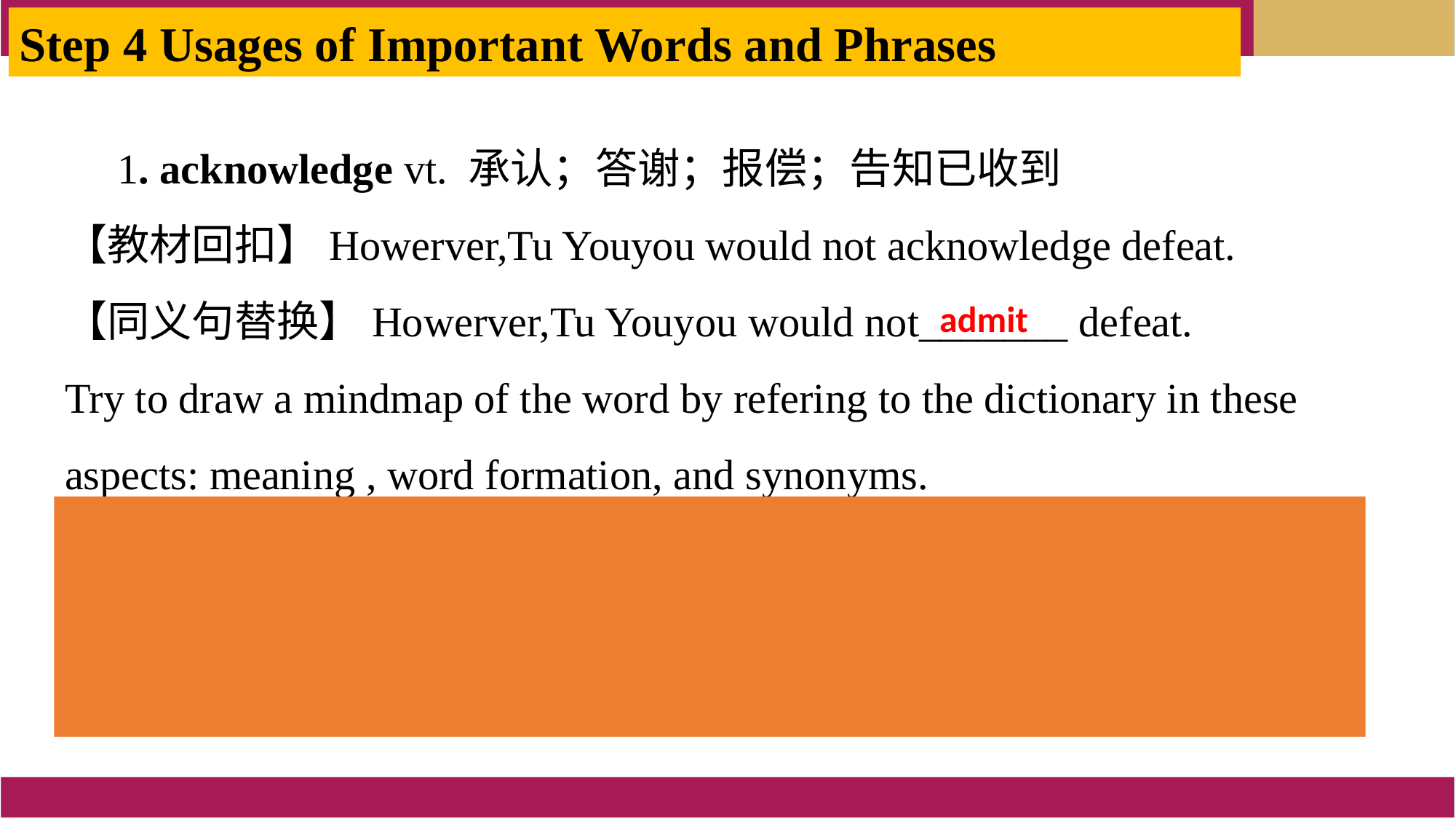

Step 4 Usages of Important Words and Phrases
　1. acknowledge vt. 承认；答谢；报偿；告知已收到
【教材回扣】Howerver,Tu Youyou would not acknowledge defeat.
【同义句替换】Howerver,Tu Youyou would not_______ defeat.
Try to draw a mindmap of the word by refering to the dictionary in these aspects: meaning , word formation, and synonyms.

admit